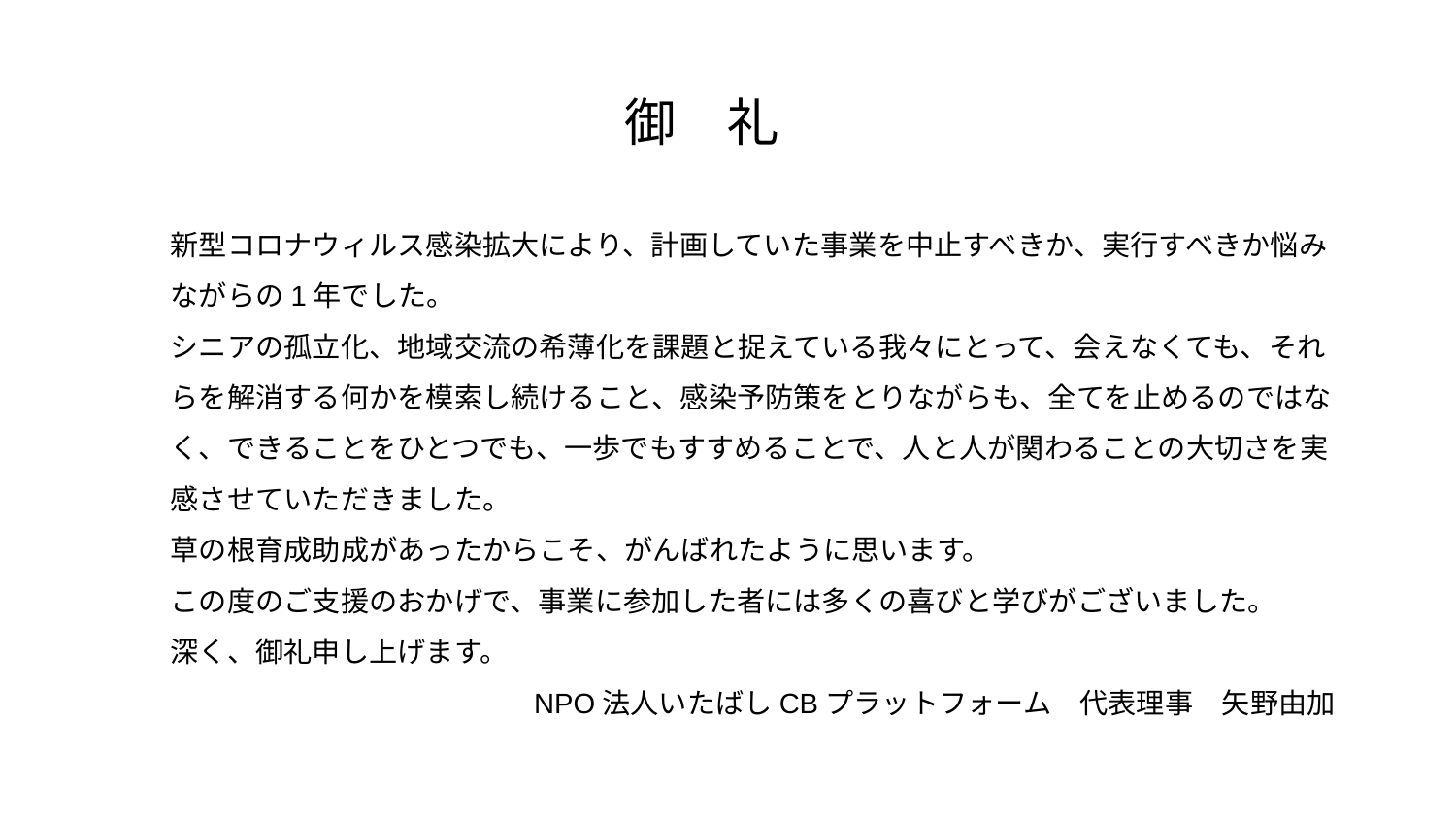

# 御　礼
新型コロナウィルス感染拡大により、計画していた事業を中止すべきか、実行すべきか悩みながらの1年でした。
シニアの孤立化、地域交流の希薄化を課題と捉えている我々にとって、会えなくても、それらを解消する何かを模索し続けること、感染予防策をとりながらも、全てを止めるのではなく、できることをひとつでも、一歩でもすすめることで、人と人が関わることの大切さを実感させていただきました。
草の根育成助成があったからこそ、がんばれたように思います。
この度のご支援のおかげで、事業に参加した者には多くの喜びと学びがございました。
深く、御礼申し上げます。
NPO法人いたばしCBプラットフォーム　代表理事　矢野由加